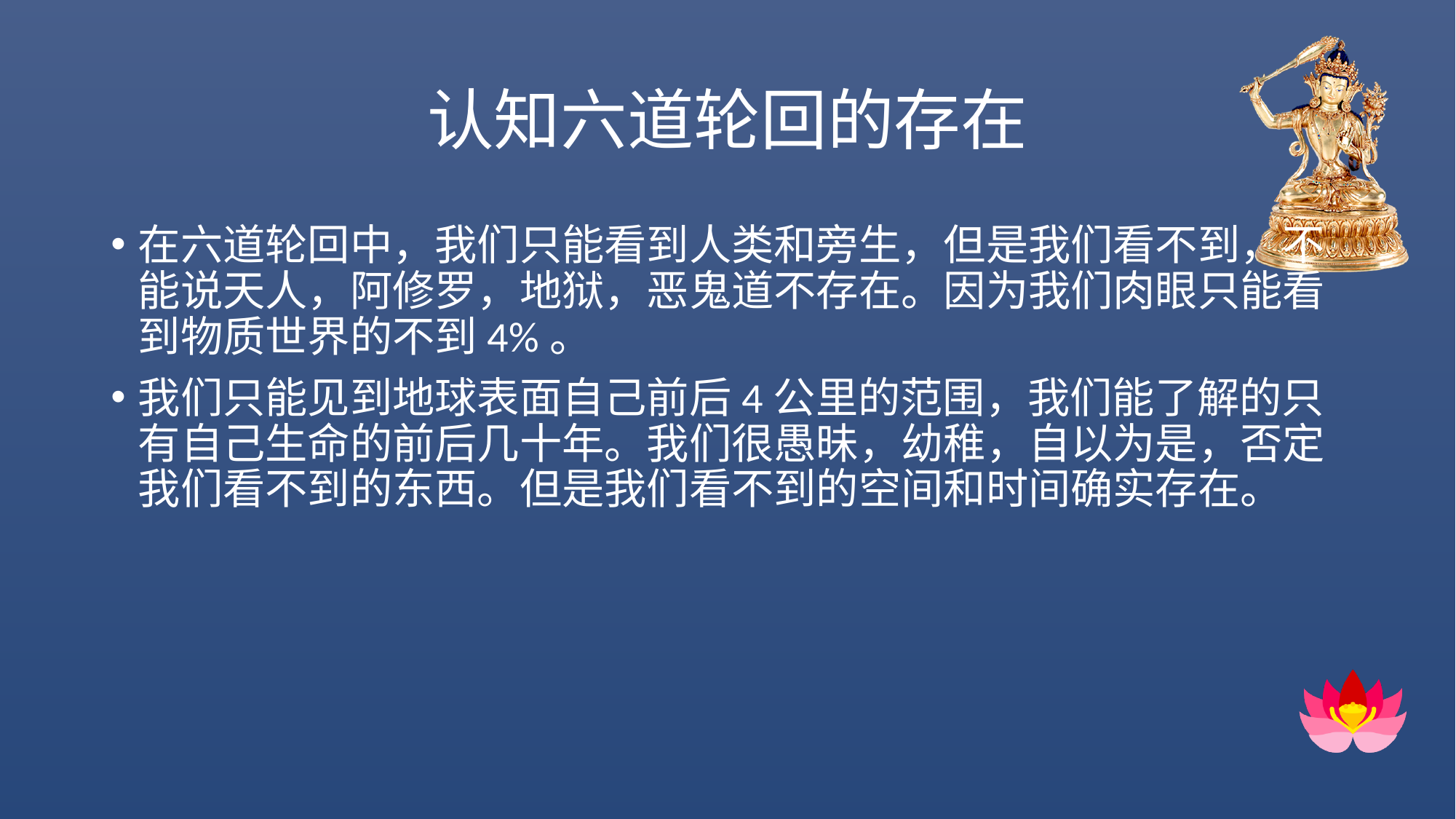

# 认知六道轮回的存在
在六道轮回中，我们只能看到人类和旁生，但是我们看不到，不能说天人，阿修罗，地狱，恶鬼道不存在。因为我们肉眼只能看到物质世界的不到4%。
我们只能见到地球表面自己前后4公里的范围，我们能了解的只有自己生命的前后几十年。我们很愚昧，幼稚，自以为是，否定我们看不到的东西。但是我们看不到的空间和时间确实存在。